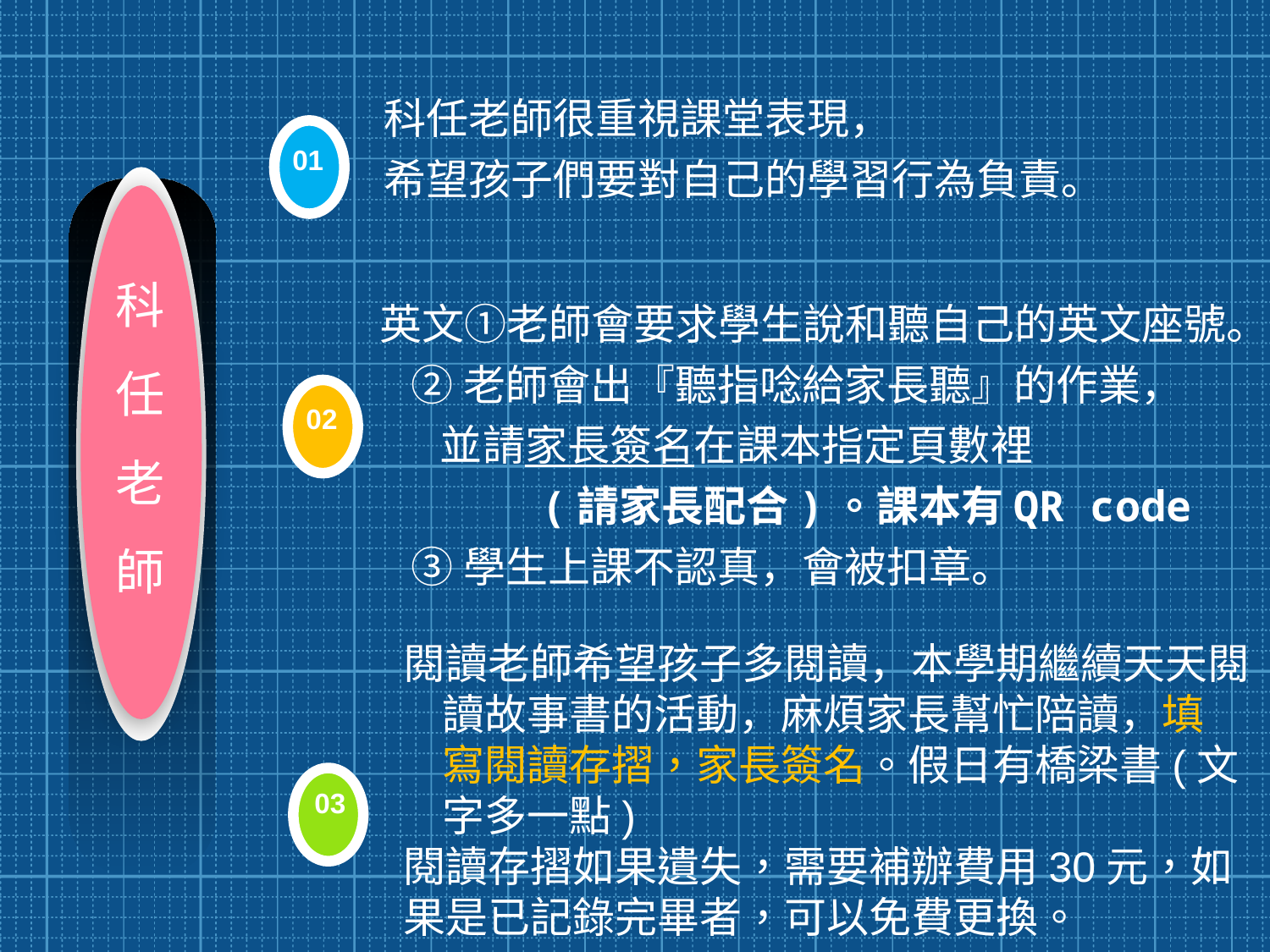

科任老師很重視課堂表現，
希望孩子們要對自己的學習行為負責。

01

科任老師
 英文①老師會要求學生說和聽自己的英文座號。
     ②老師會出『聽指唸給家長聽』的作業，
       並請家長簽名在課本指定頁數裡
       (請家長配合)。課本有QR code
     ③學生上課不認真，會被扣章。

02
閱讀老師希望孩子多閱讀，本學期繼續天天閱
   讀故事書的活動，麻煩家長幫忙陪讀，填
   寫閱讀存摺，家長簽名。假日有橋梁書(文
   字多一點)
閱讀存摺如果遺失，需要補辦費用30元，如果是已記錄完畢者，可以免費更換。

03